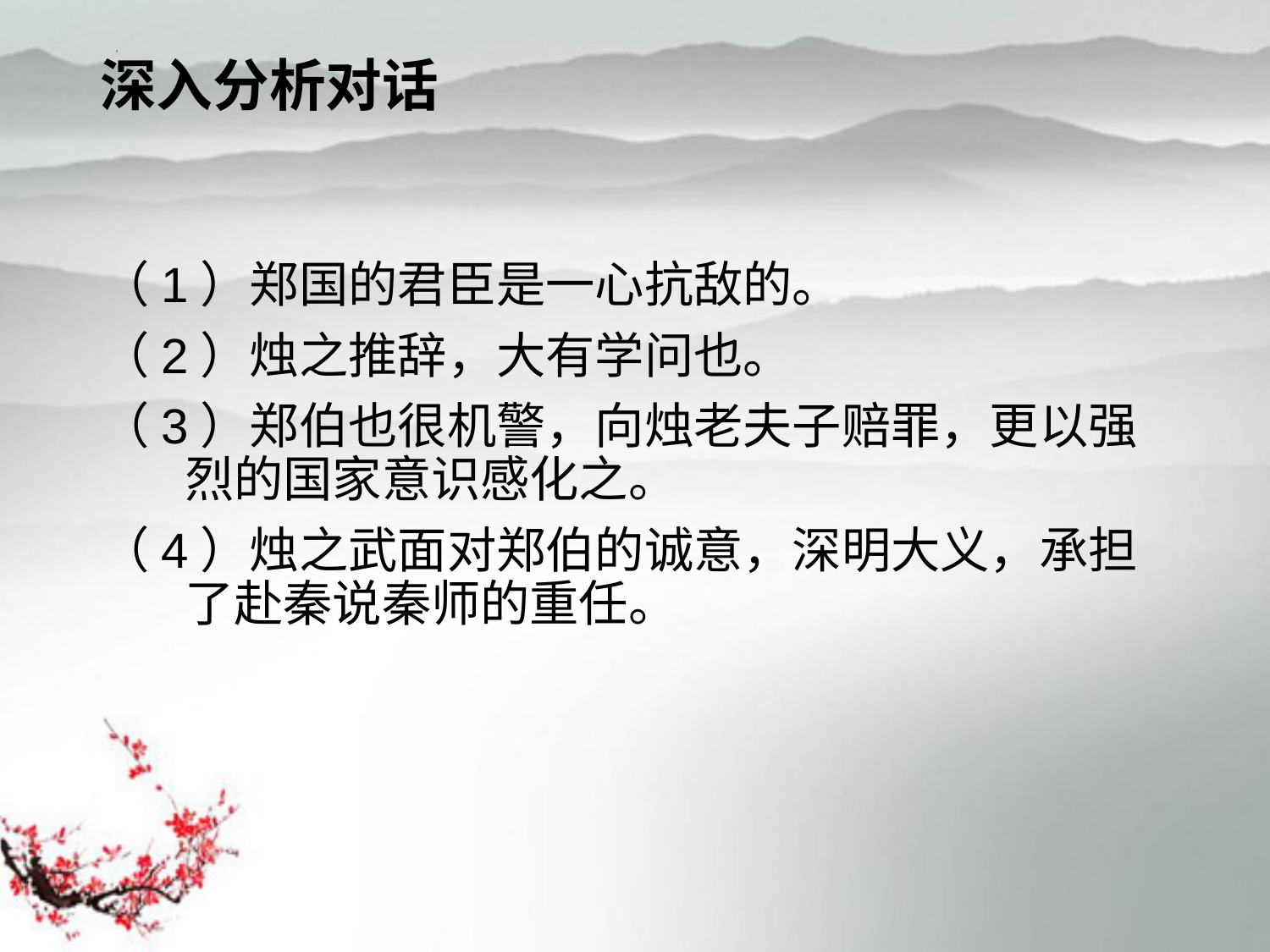

# 深入分析对话
（1）郑国的君臣是一心抗敌的。
（2）烛之推辞，大有学问也。
（3）郑伯也很机警，向烛老夫子赔罪，更以强烈的国家意识感化之。
（4）烛之武面对郑伯的诚意，深明大义，承担了赴秦说秦师的重任。